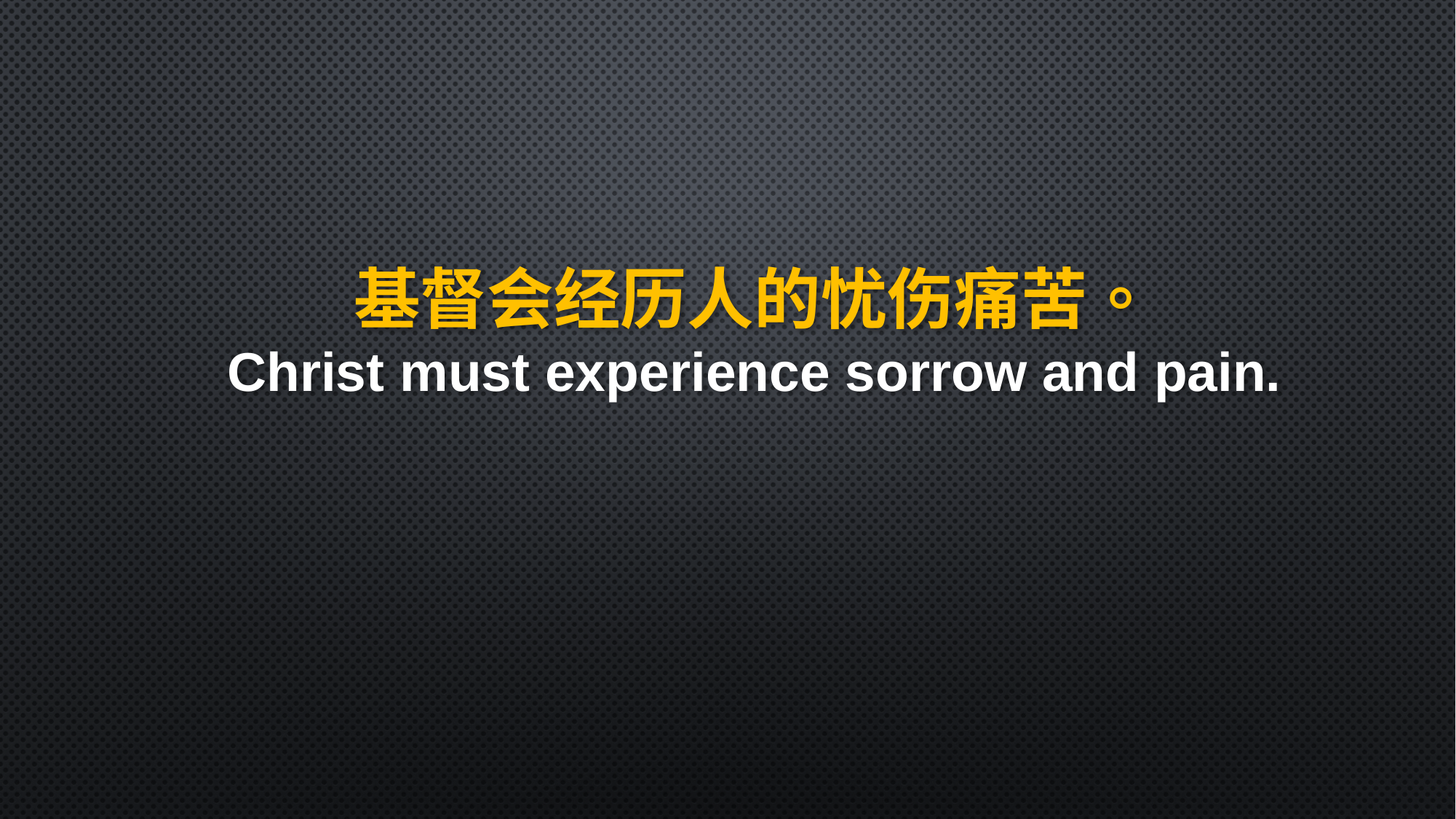

基督会经历人的忧伤痛苦。
Christ must experience sorrow and pain.